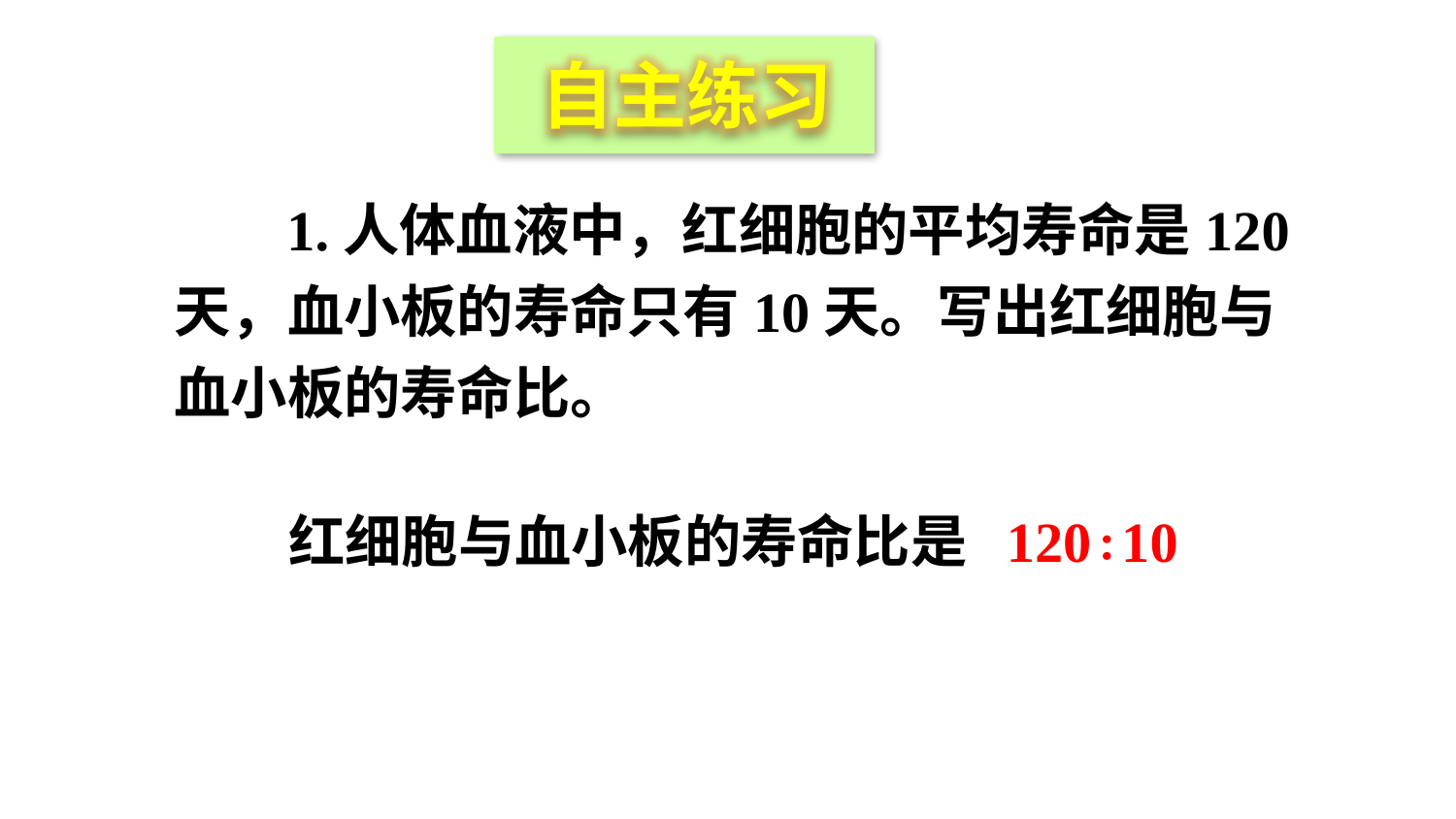

自主练习
        1.人体血液中，红细胞的平均寿命是120天，血小板的寿命只有10天。写出红细胞与血小板的寿命比。
红细胞与血小板的寿命比是  120∶10